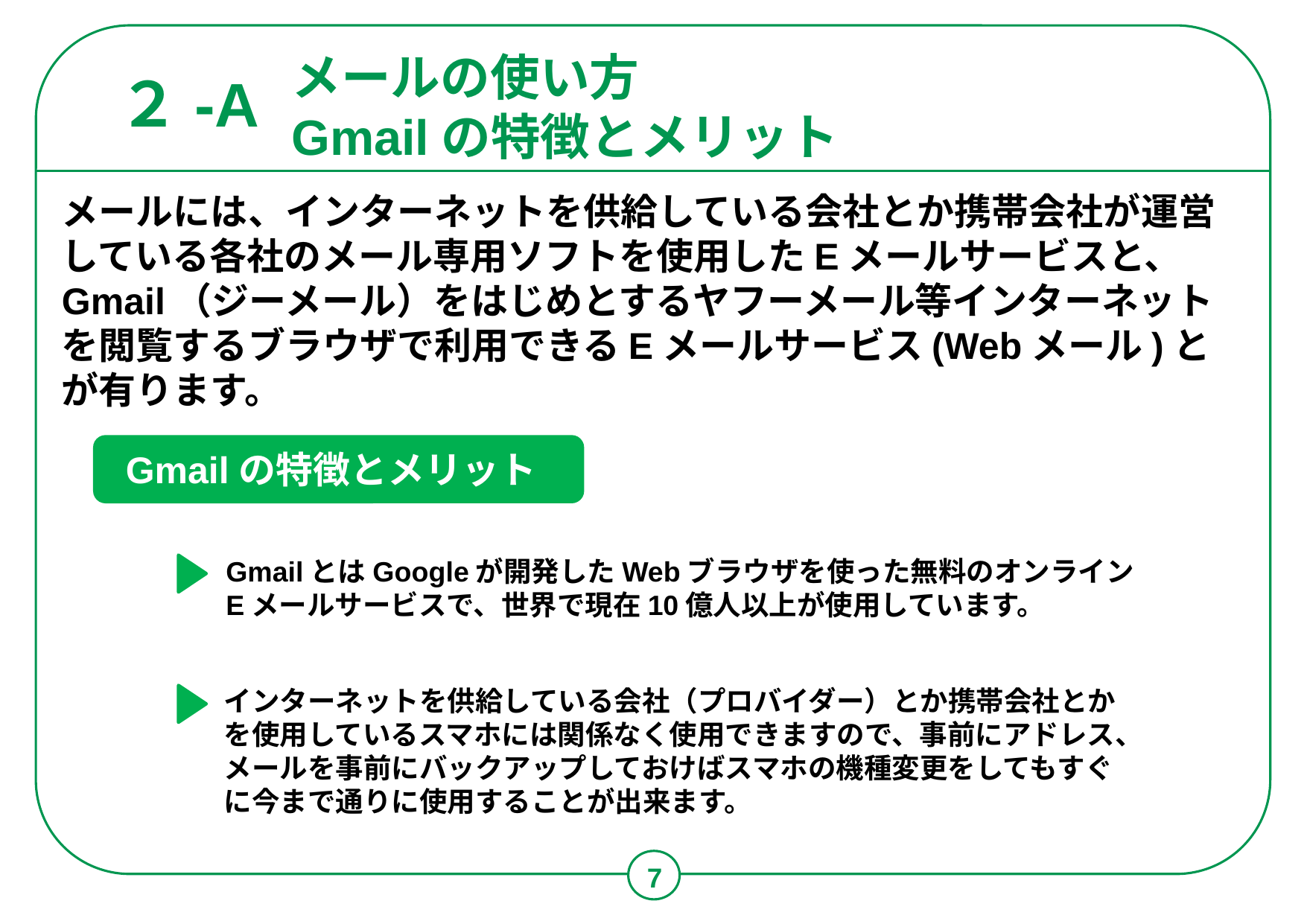

２-A
メールの使い方
Gmailの特徴とメリット
メールには、インターネットを供給している会社とか携帯会社が運営している各社のメール専用ソフトを使用したEメールサービスと、
Gmail（ジーメール）をはじめとするヤフーメール等インターネットを閲覧するブラウザで利用できるEメールサービス(Webメール)とが有ります。

Gmailの特徴とメリット
GmailとはGoogleが開発したWebブラウザを使った無料のオンライン
Eメールサービスで、世界で現在10億人以上が使用しています。

インターネットを供給している会社（プロバイダー）とか携帯会社とかを使用しているスマホには関係なく使用できますので、事前にアドレス、メールを事前にバックアップしておけばスマホの機種変更をしてもすぐに今まで通りに使用することが出来ます。